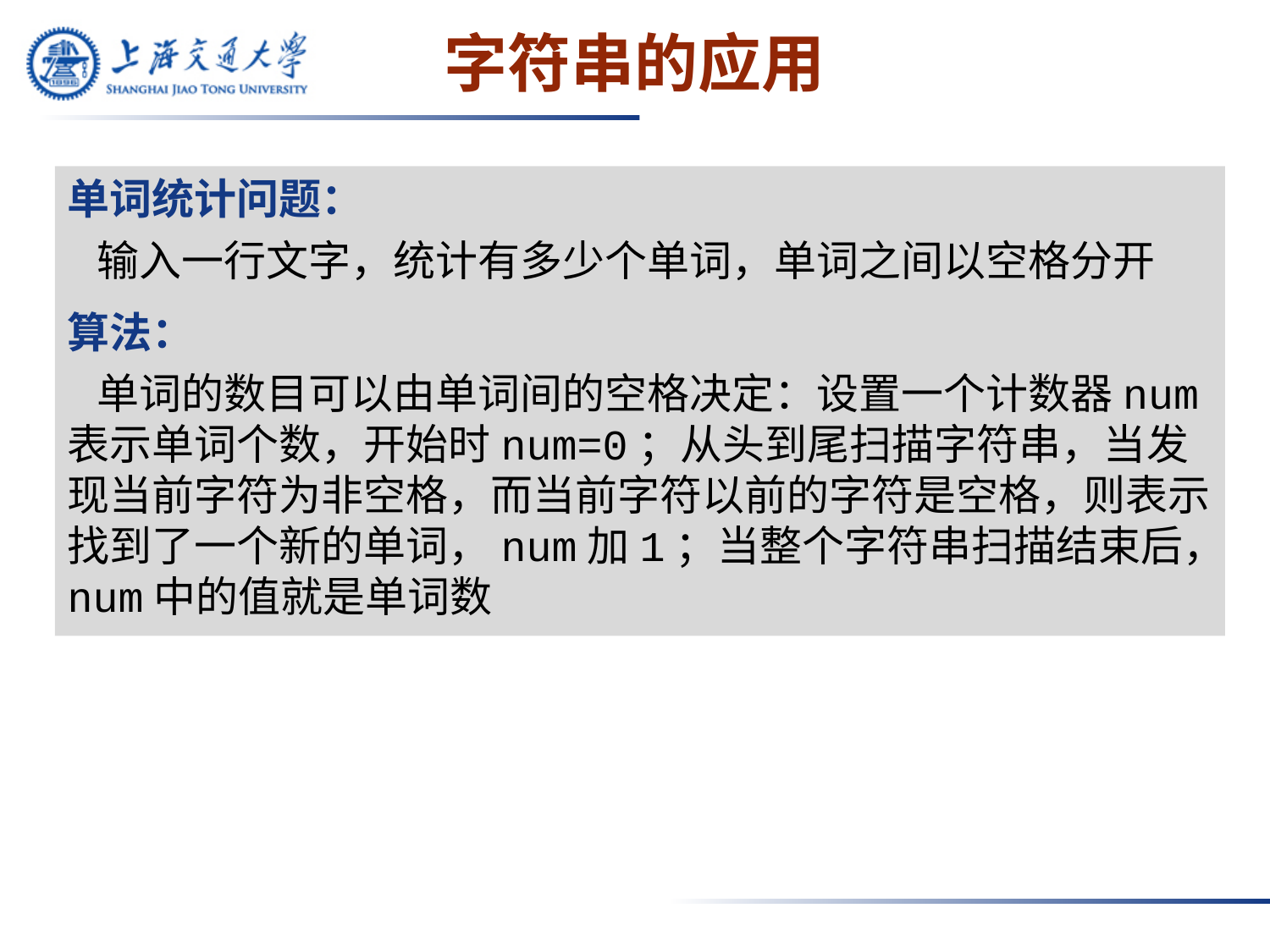

# 字符串的应用
单词统计问题：
  输入一行文字，统计有多少个单词，单词之间以空格分开
算法：
  单词的数目可以由单词间的空格决定：设置一个计数器num表示单词个数，开始时num=0；从头到尾扫描字符串，当发现当前字符为非空格，而当前字符以前的字符是空格，则表示找到了一个新的单词，num加1；当整个字符串扫描结束后，num中的值就是单词数